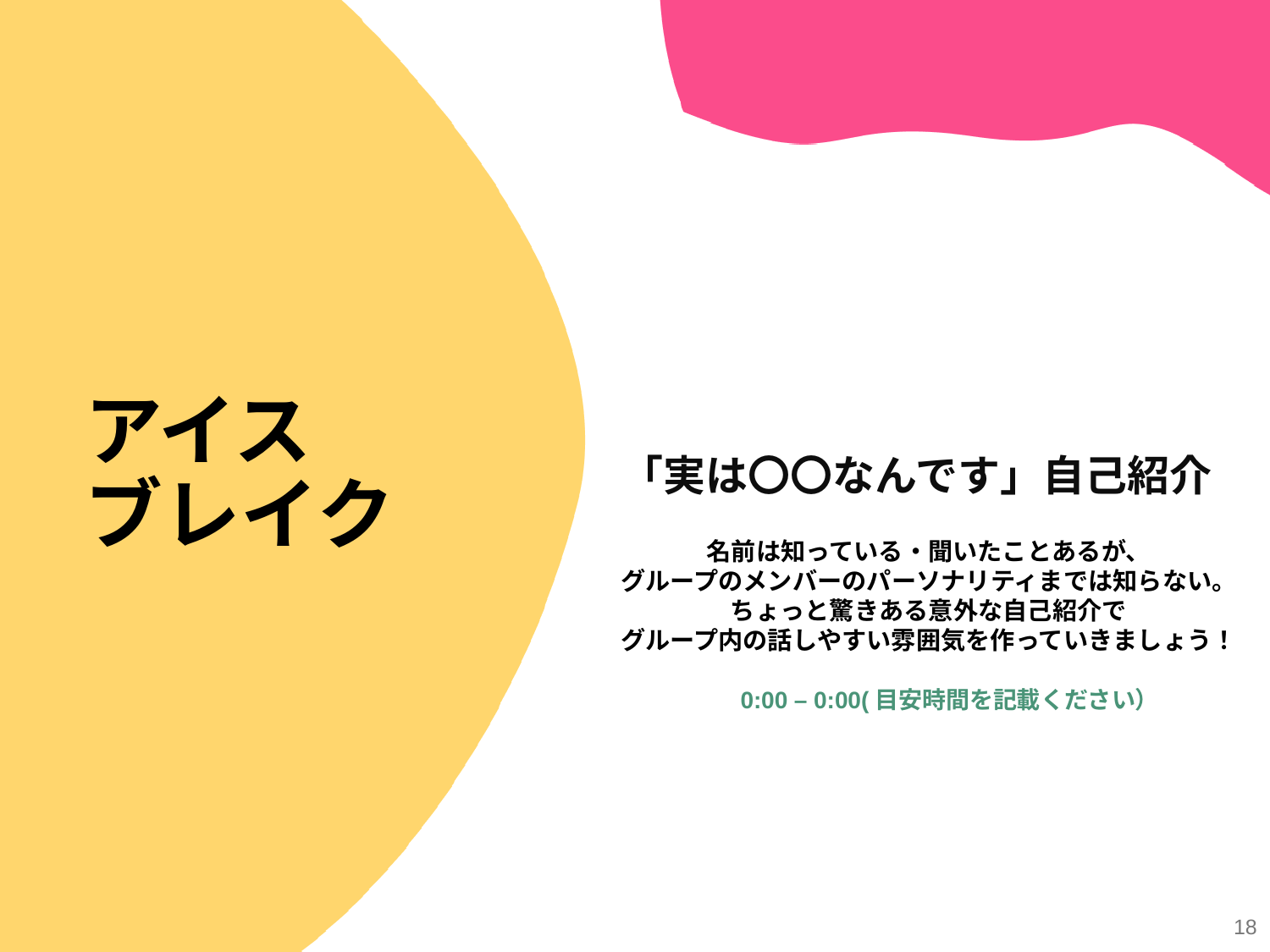

# アイス ブレイク
「実は〇〇なんです」自己紹介
名前は知っている・聞いたことあるが、
グループのメンバーのパーソナリティまでは知らない。
ちょっと驚きある意外な自己紹介で
グループ内の話しやすい雰囲気を作っていきましょう！
0:00 – 0:00(目安時間を記載ください）
18